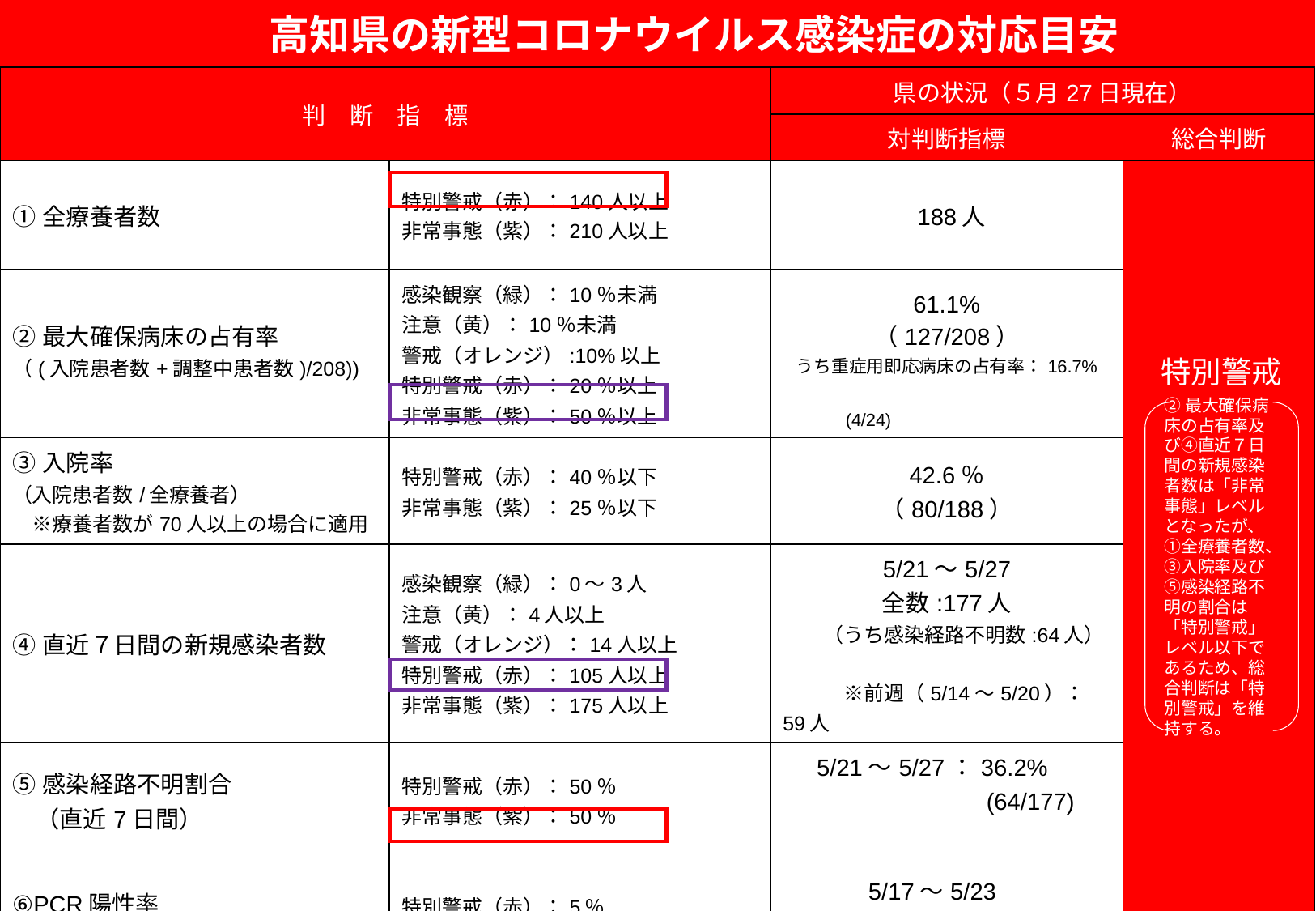

高知県の新型コロナウイルス感染症の対応目安
| 判　断　指　標 |  | 県の状況（５月27日現在） |  |
| --- | --- | --- | --- |
|  |  | 対判断指標 | 総合判断 |
| ①全療養者数 | 特別警戒（赤）：140人以上 非常事態（紫）：210人以上 | 188人 |  |
| ②最大確保病床の占有率 （(入院患者数+調整中患者数)/208)) | 感染観察（緑）：10％未満 注意（黄）：10％未満 警戒（オレンジ）:10%以上 特別警戒（赤）：20％以上 非常事態（紫）：50％以上 | 61.1% （127/208） うち重症用即応病床の占有率：16.7% 　　　　　　　　　　　　　　　　 　　　　 (4/24) |  |
| ③入院率 （入院患者数/全療養者） 　※療養者数が70人以上の場合に適用 | 特別警戒（赤）：40％以下 非常事態（紫）：25％以下 | 42.6％ （80/188） |  |
| ④直近７日間の新規感染者数 | 感染観察（緑）：0～3人 注意（黄）：4人以上 警戒（オレンジ）：14人以上 特別警戒（赤）：105人以上 非常事態（紫）：175人以上 | 5/21～5/27 全数:177人 　　（うち感染経路不明数:64人） 　　　 　　　※前週（5/14～5/20）：59人 |  |
| ⑤感染経路不明割合 　（直近7日間） | 特別警戒（赤）：50％ 非常事態（紫）：50％ | 5/21～5/27：36.2%　 　　　　　　　　(64/177) |  |
| ⑥PCR陽性率 　（先週1週間） | 特別警戒（赤）：5％ 非常事態（紫）：10％ | 5/17～5/23　 7.1%　(116/1624) (衛生環境研究所以外の検査を含む) |  |

特別警戒

②最大確保病床の占有率及び④直近７日間の新規感染者数は「非常事態」レベルとなったが、①全療養者数、③入院率及び⑤感染経路不明の割合は「特別警戒」レベル以下であるため、総合判断は「特別警戒」を維持する。